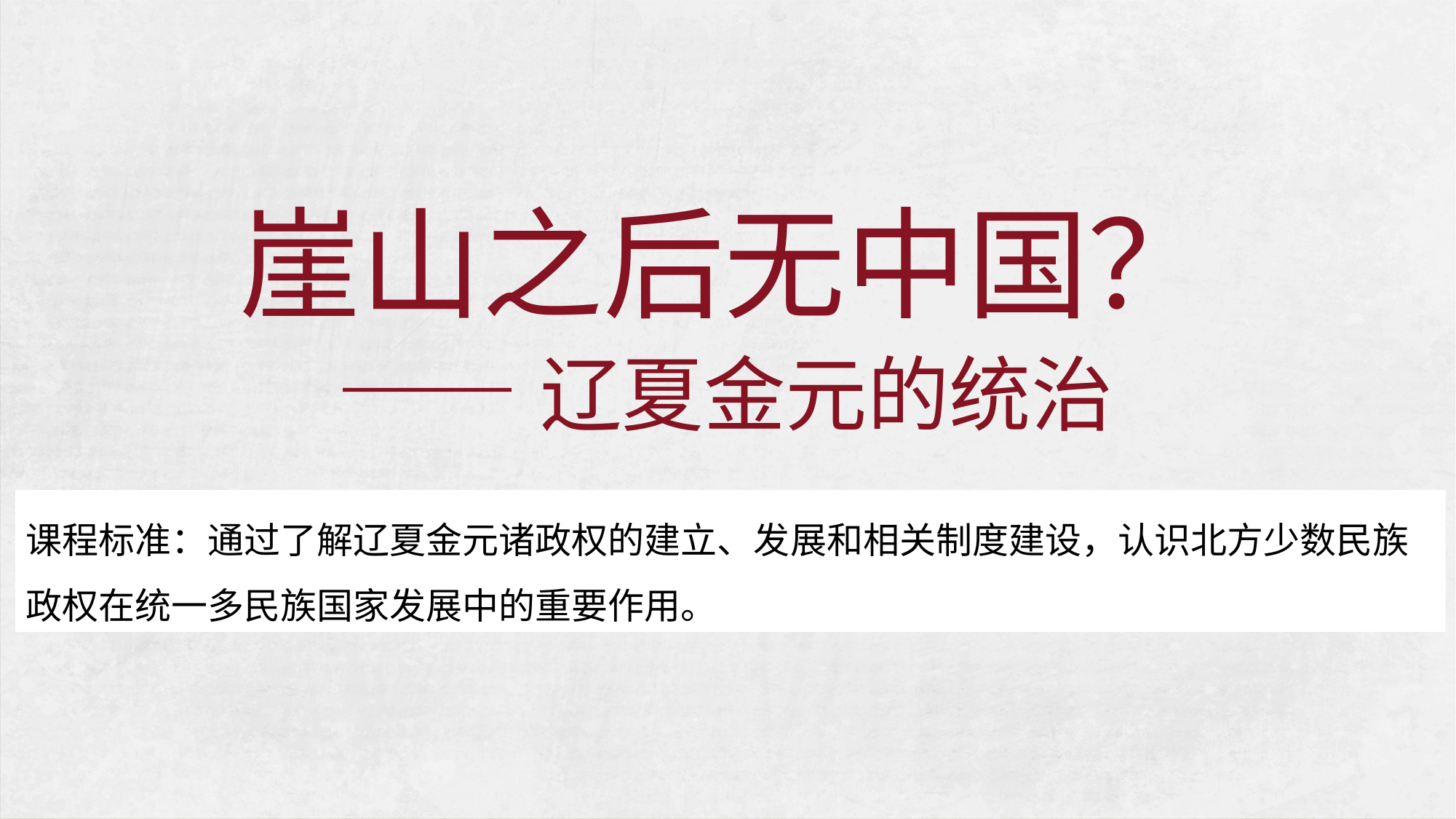

崖山之后无中国？
——辽夏金元的统治
课程标准：通过了解辽夏金元诸政权的建立、发展和相关制度建设，认识北方少数民族政权在统一多民族国家发展中的重要作用。